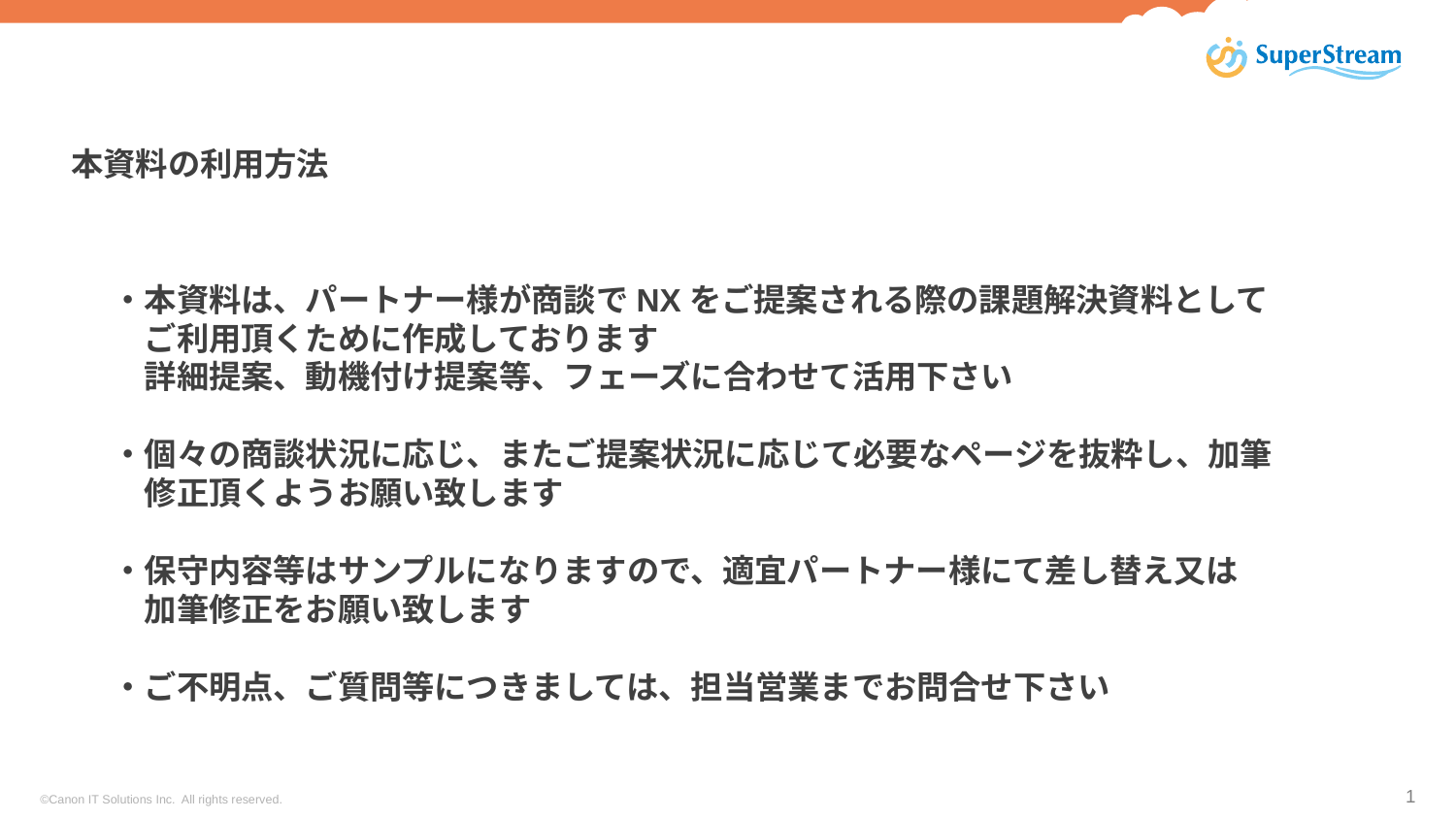

本資料の利用方法
・本資料は、パートナー様が商談でNXをご提案される際の課題解決資料として
　ご利用頂くために作成しております
　詳細提案、動機付け提案等、フェーズに合わせて活用下さい

・個々の商談状況に応じ、またご提案状況に応じて必要なページを抜粋し、加筆
　修正頂くようお願い致します

・保守内容等はサンプルになりますので、適宜パートナー様にて差し替え又は
　加筆修正をお願い致します

・ご不明点、ご質問等につきましては、担当営業までお問合せ下さい
©Canon IT Solutions Inc.  All rights reserved.
1